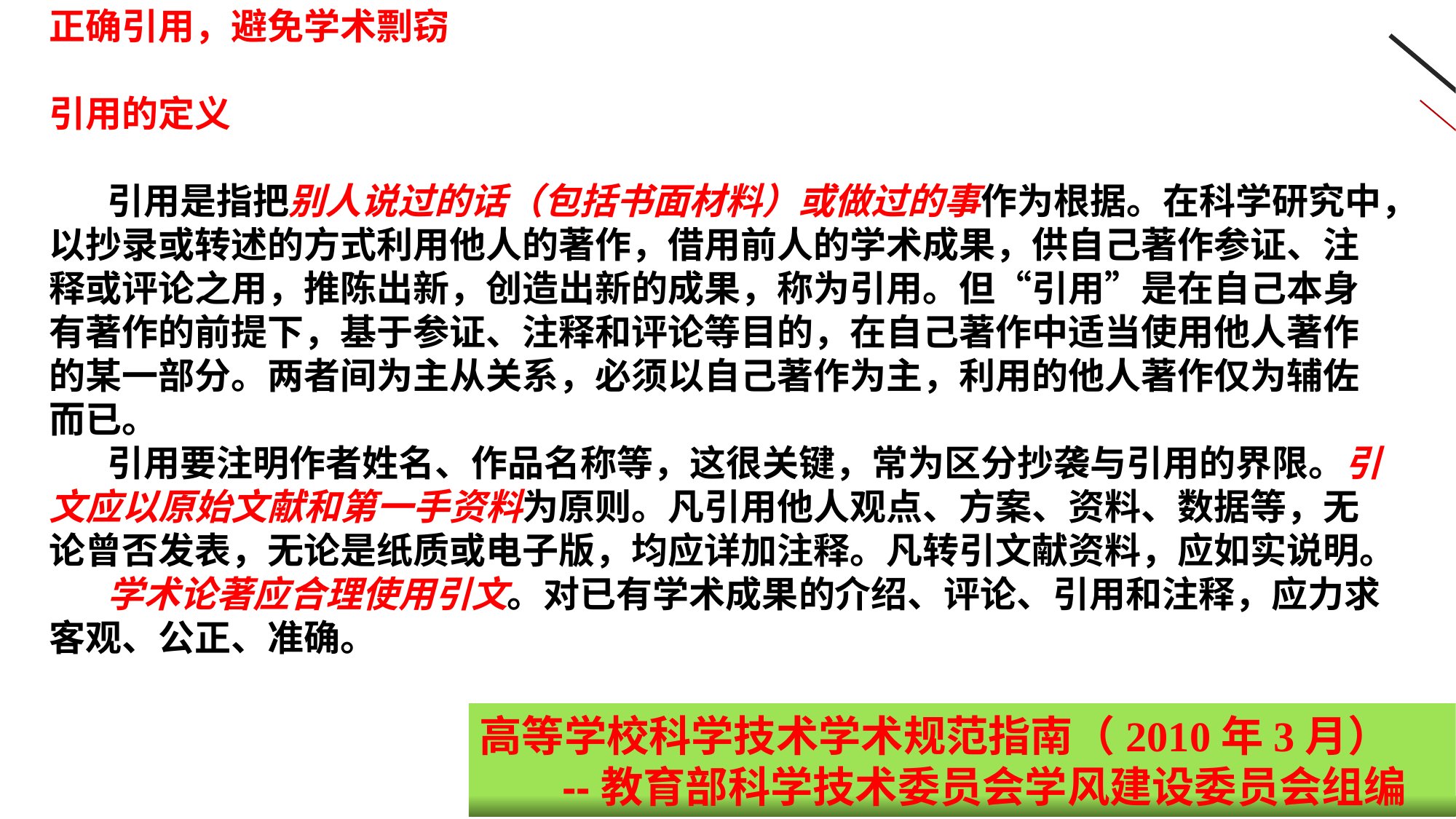

正确引用，避免学术剽窃

引用的定义

      引用是指把别人说过的话（包括书面材料）或做过的事作为根据。在科学研究中，以抄录或转述的方式利用他人的著作，借用前人的学术成果，供自己著作参证、注释或评论之用，推陈出新，创造出新的成果，称为引用。但“引用”是在自己本身有著作的前提下，基于参证、注释和评论等目的，在自己著作中适当使用他人著作的某一部分。两者间为主从关系，必须以自己著作为主，利用的他人著作仅为辅佐而已。
      引用要注明作者姓名、作品名称等，这很关键，常为区分抄袭与引用的界限。引文应以原始文献和第一手资料为原则。凡引用他人观点、方案、资料、数据等，无论曾否发表，无论是纸质或电子版，均应详加注释。凡转引文献资料，应如实说明。
      学术论著应合理使用引文。对已有学术成果的介绍、评论、引用和注释，应力求客观、公正、准确。

请输入你的标题
高等学校科学技术学术规范指南（2010年3月）
       --教育部科学技术委员会学风建设委员会组编